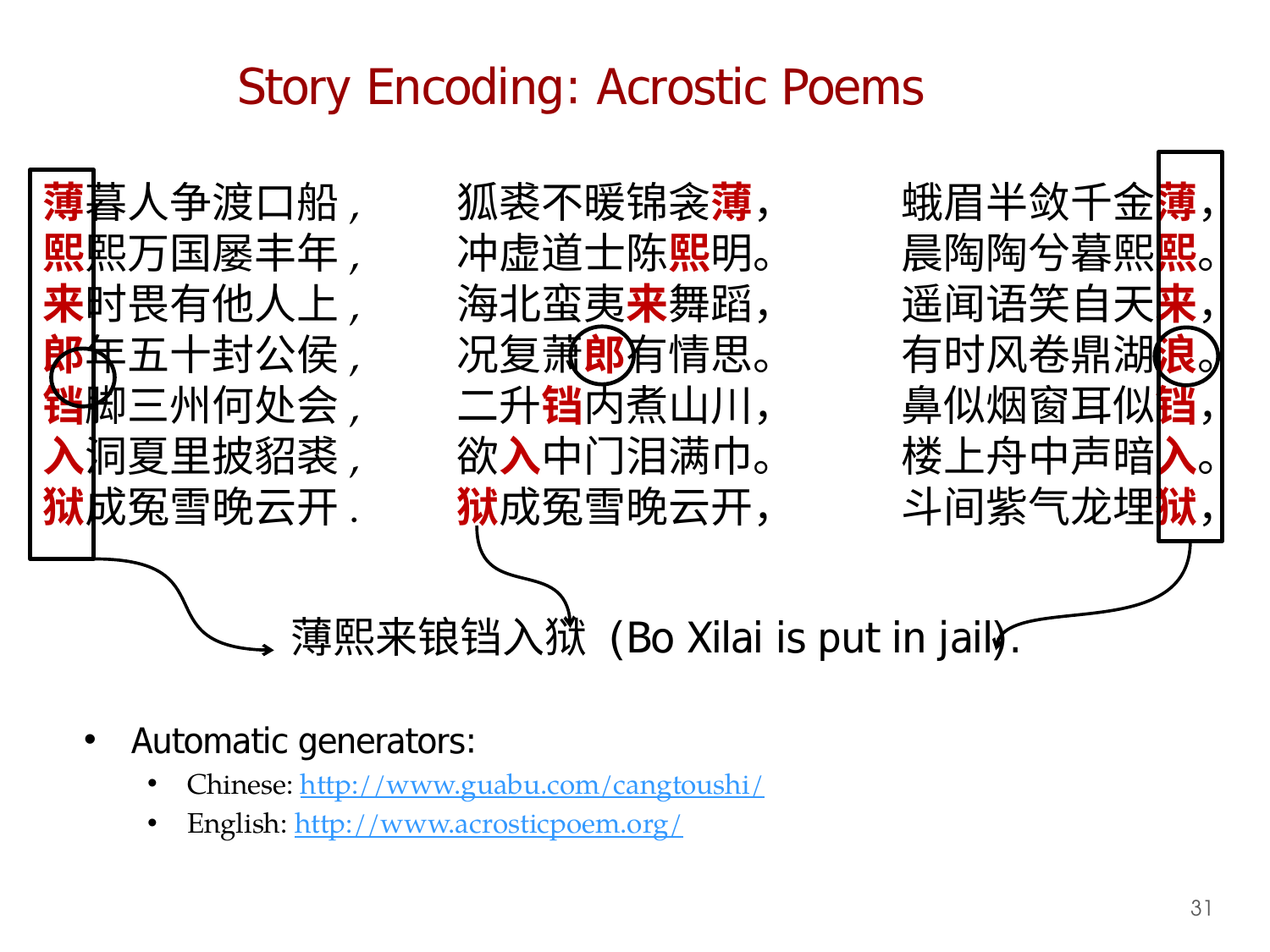

# Story Encoding: Acrostic Poems

                  薄熙来锒铛入狱 (Bo Xilai is put in jail).

Automatic generators:
Chinese: http://www.guabu.com/cangtoushi/
English: http://www.acrosticpoem.org/

薄暮人争渡口船,
熙熙万国屡丰年,
来时畏有他人上,
郎年五十封公侯,
铛脚三州何处会,
入洞夏里披貂裘,
狱成冤雪晚云开.
狐裘不暖锦衾薄，
冲虚道士陈熙明。
海北蛮夷来舞蹈，
况复萧郎有情思。
二升铛内煮山川，
欲入中门泪满巾。
狱成冤雪晚云开，
蛾眉半敛千金薄，
晨陶陶兮暮熙熙。
遥闻语笑自天来，
有时风卷鼎湖浪。
鼻似烟窗耳似铛，
楼上舟中声暗入。
斗间紫气龙埋狱，

31